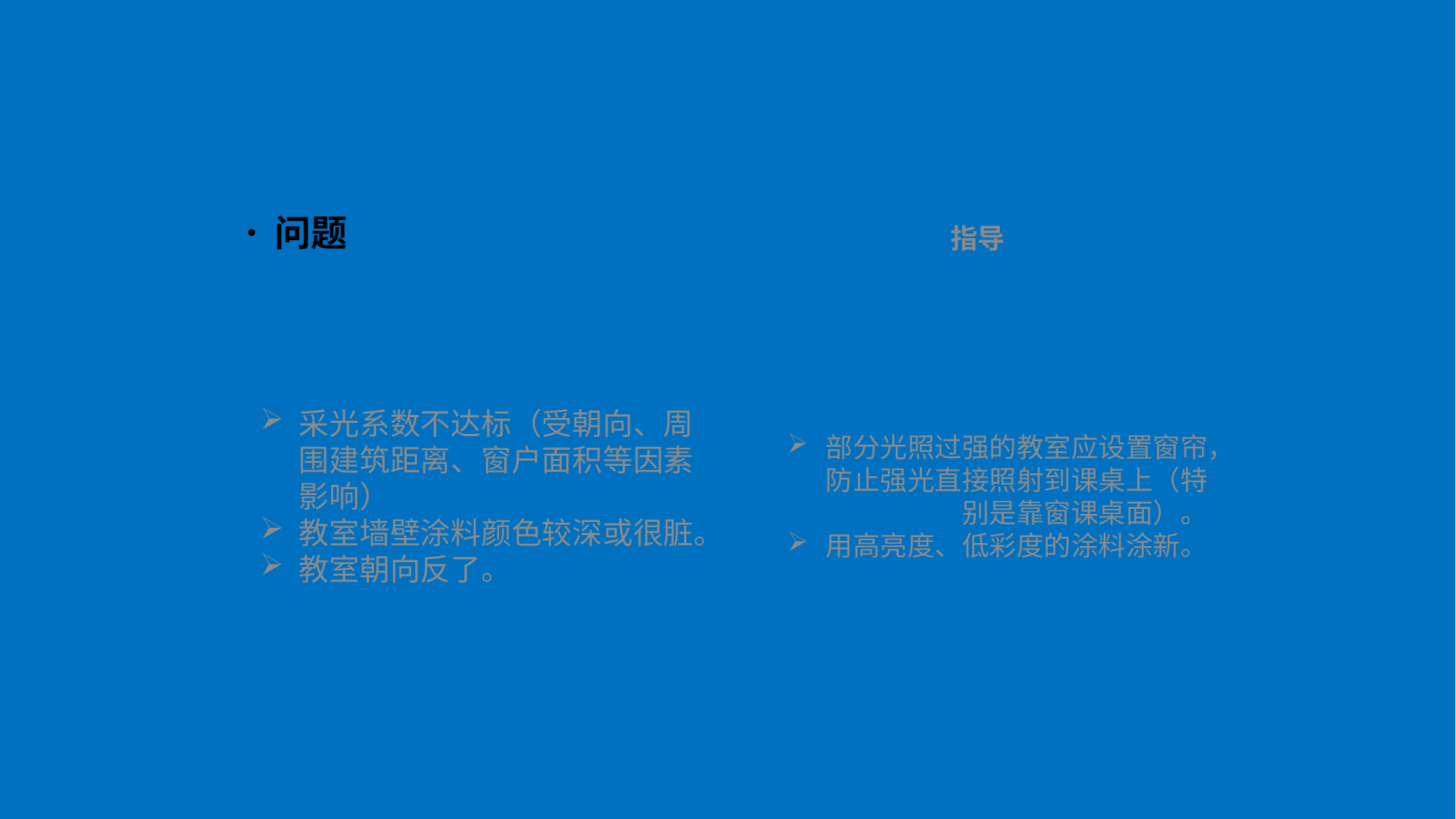

#
问题
指导
采光系数不达标（受朝向、周围建筑距离、窗户面积等因素影响）
教室墙壁涂料颜色较深或很脏。
教室朝向反了。
部分光照过强的教室应设置窗帘，防止强光直接照射到课桌上（特别是靠窗课桌面）。
用高亮度、低彩度的涂料涂新。